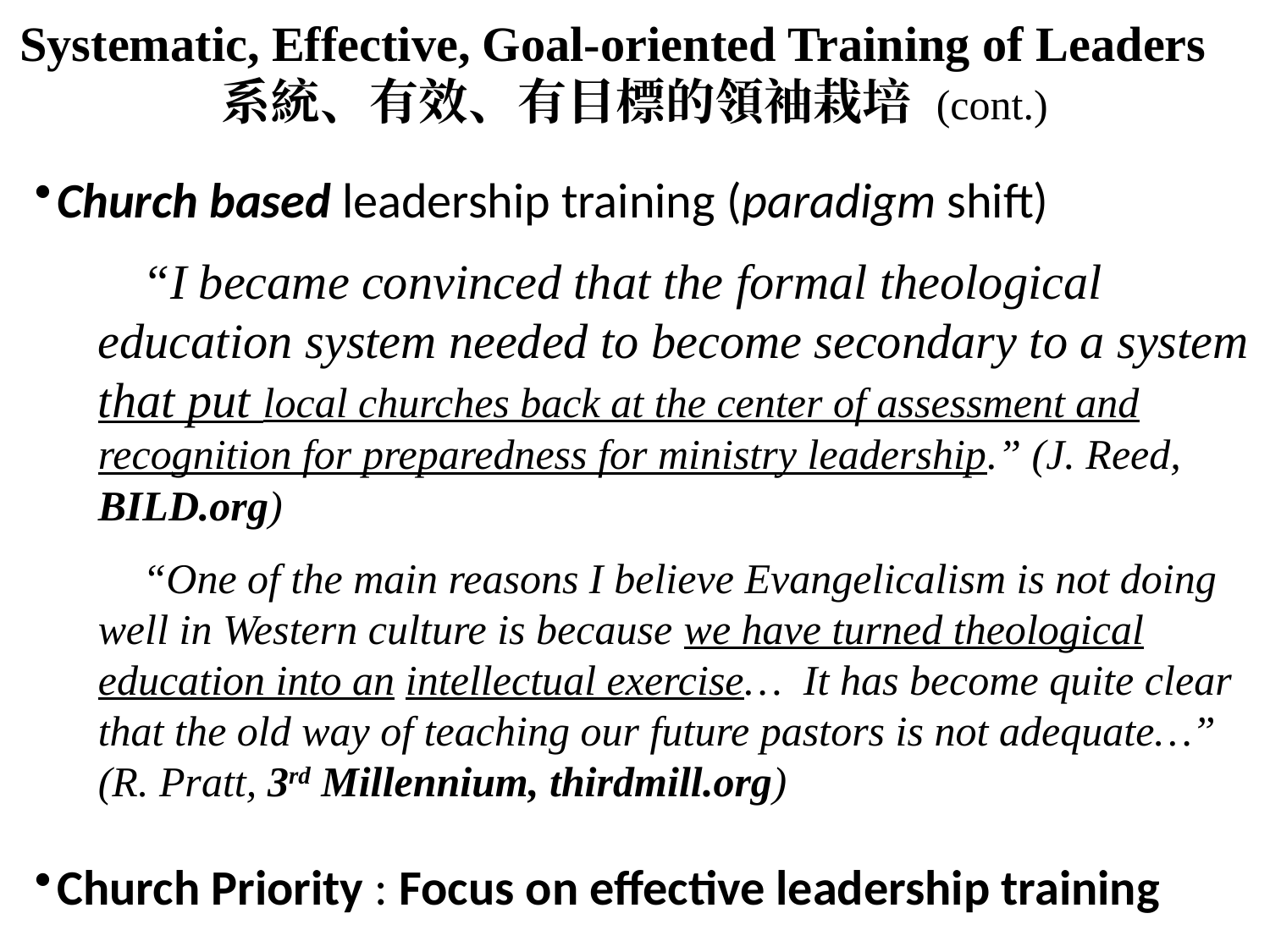

Systematic, Effective, Goal-oriented Training of Leaders
系統、有效、有目標的領袖栽培 (cont.)
Church based leadership training (paradigm shift)
“I became convinced that the formal theological education system needed to become secondary to a system that put local churches back at the center of assessment and recognition for preparedness for ministry leadership.” (J. Reed, BILD.org)
“One of the main reasons I believe Evangelicalism is not doing well in Western culture is because we have turned theological education into an intellectual exercise…  It has become quite clear that the old way of teaching our future pastors is not adequate…” (R. Pratt, 3rd Millennium, thirdmill.org)
Church Priority : Focus on effective leadership training